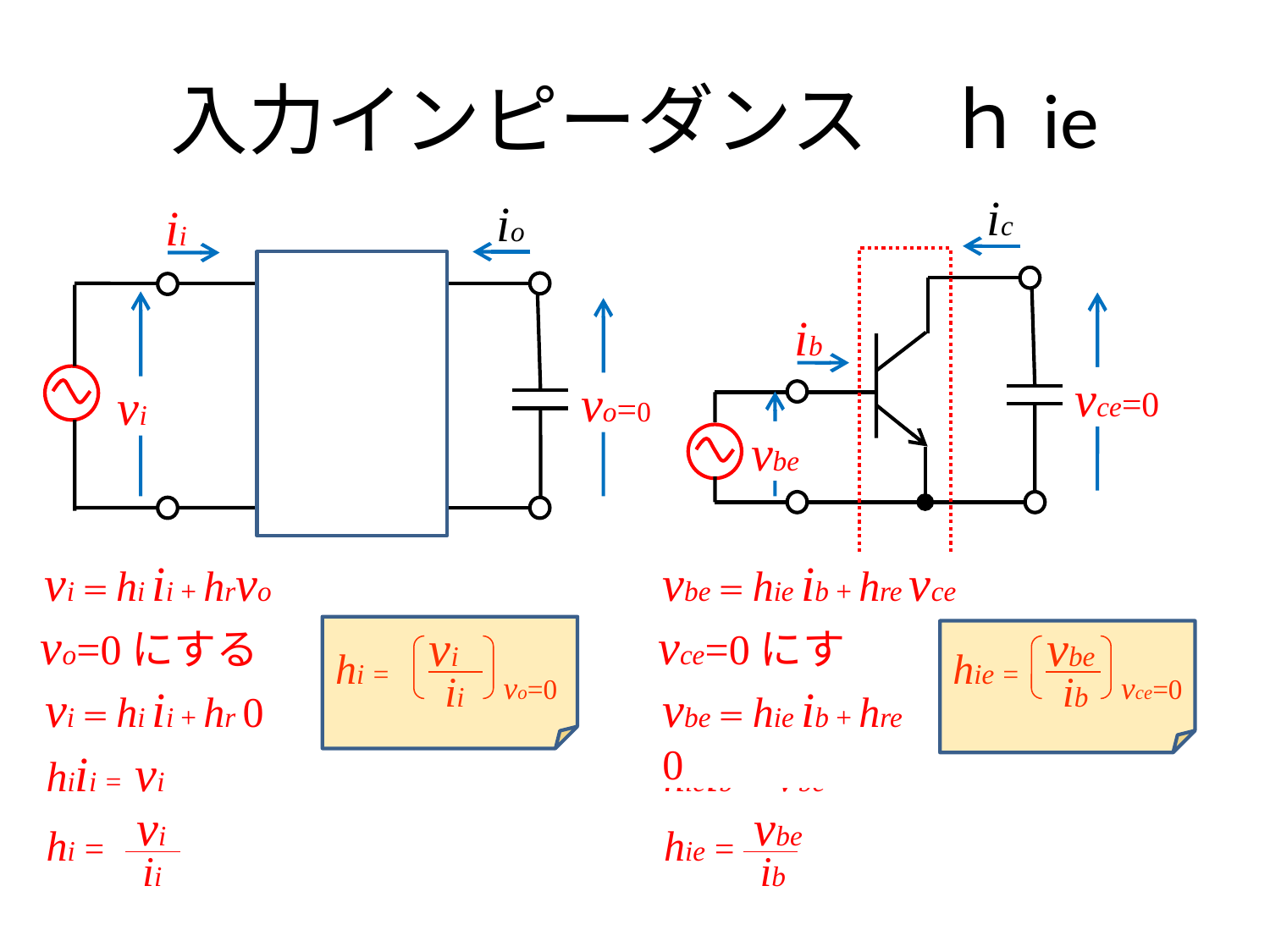

# 入力インピーダンス　ｈie
ic
io
ii

ib

vce=0
vo=0
vi

vbe

vi＝hi ii + hrvo
vbe＝hie ib + hre vce
vo=0にする
vce=0にする

vi
vbe

hi =
hie =
ii
ib
vo=0
vce=0
vi＝hi ii + hr 0
vbe＝hie ib + hre 0
hiii = vi
hieib = vbe
vi
vbe
hi =
hie =
ii
ib